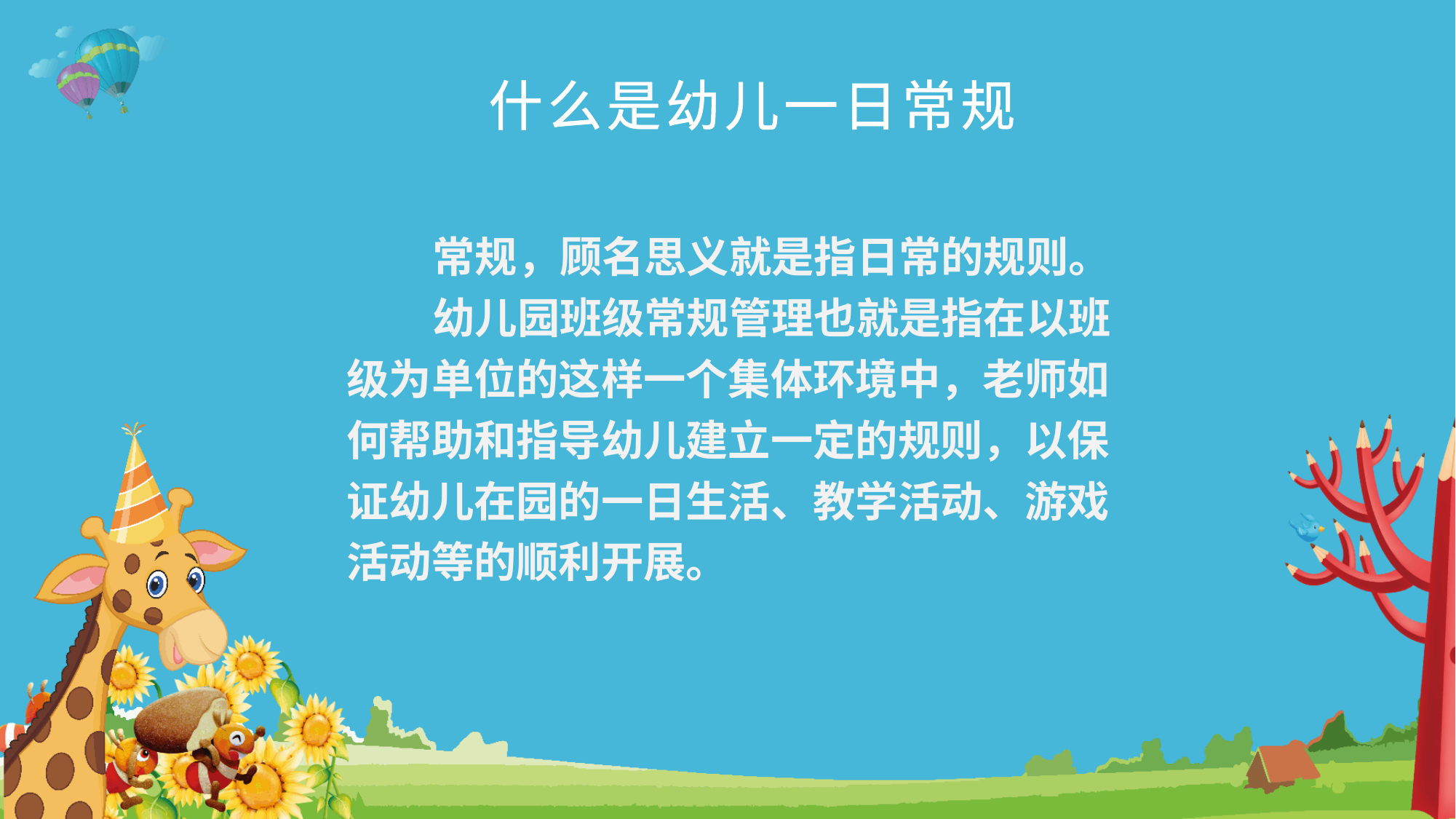

什么是幼儿一日常规
常规，顾名思义就是指日常的规则。
幼儿园班级常规管理也就是指在以班级为单位的这样一个集体环境中，老师如何帮助和指导幼儿建立一定的规则，以保证幼儿在园的一日生活、教学活动、游戏活动等的顺利开展。